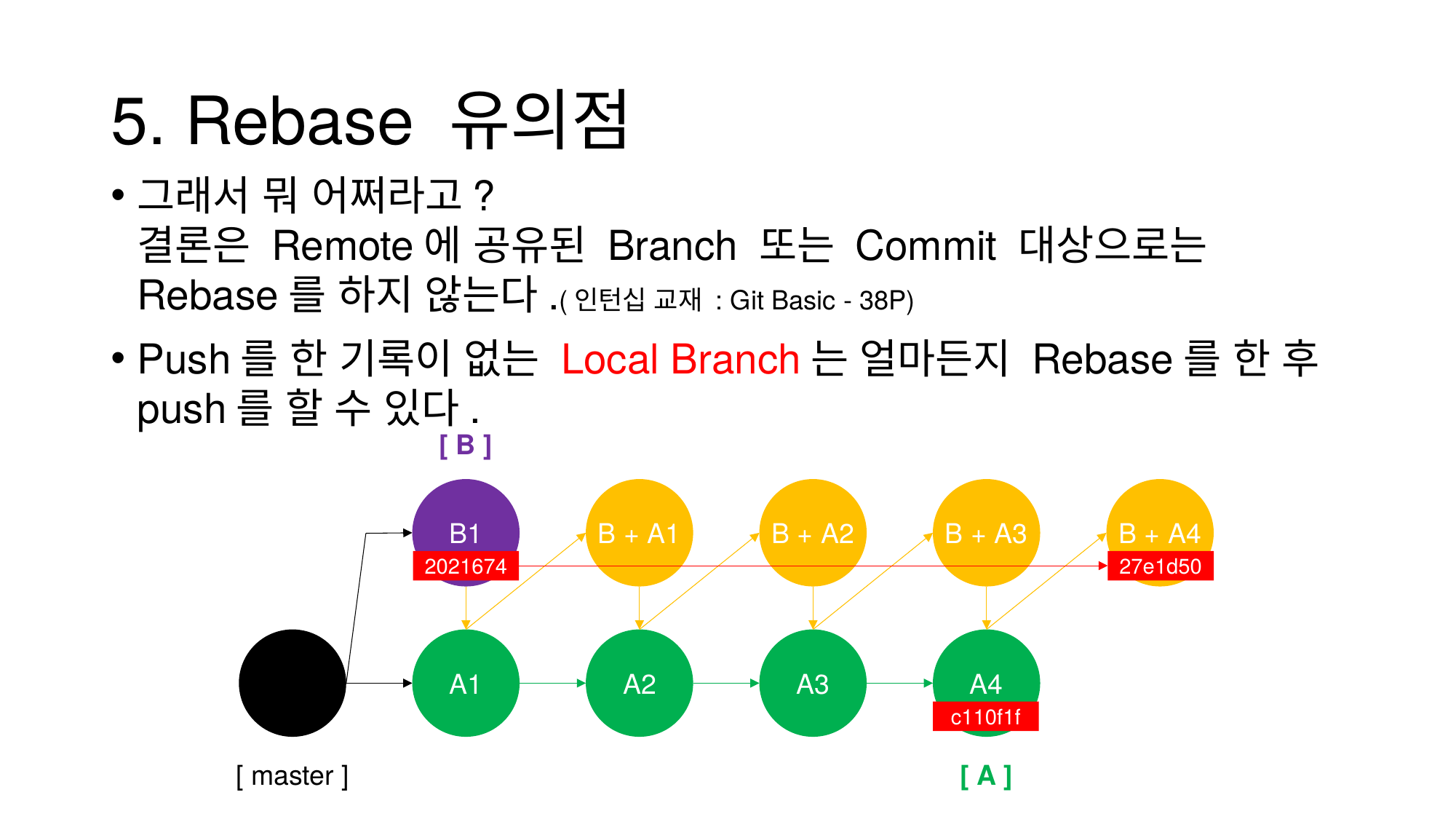

# 5. Rebase 유의점
그래서 뭐 어쩌라고?
결론은 Remote에 공유된 Branch 또는 Commit 대상으로는 Rebase를 하지 않는다.(인턴십 교재 : Git Basic - 38P)
Push를 한 기록이 없는 Local Branch는 얼마든지 Rebase를 한 후 push를 할 수 있다.
[ B ]
B1
B + A1
B + A2
B + A3
B + A4
2021674
27e1d50

A1
A2
A3
A4
c110f1f
[ master ]
[ A ]